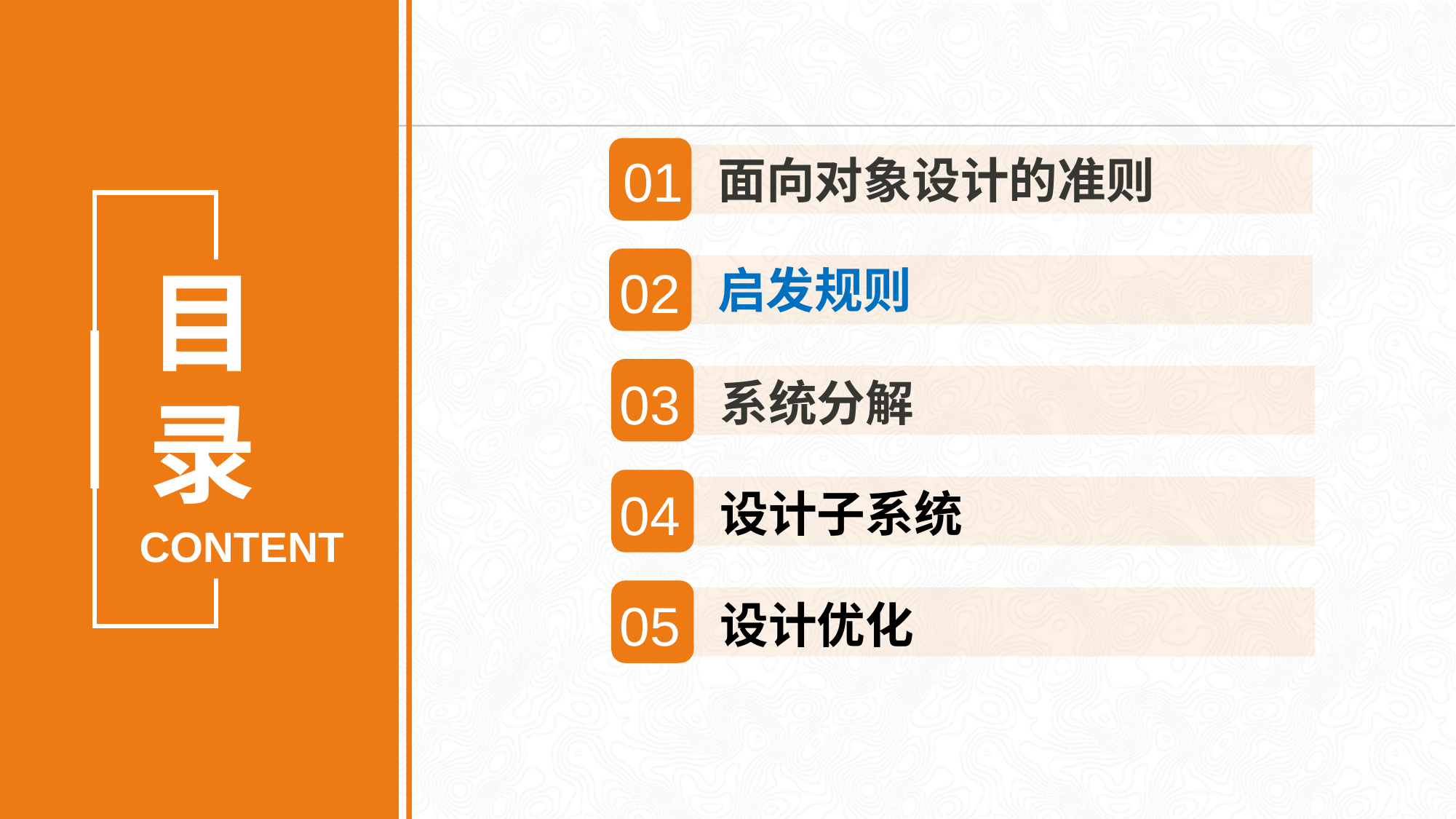

01
面向对象设计的准则

02
启发规则

目录
CONTENT

03

系统分解

04

设计子系统

05

设计优化